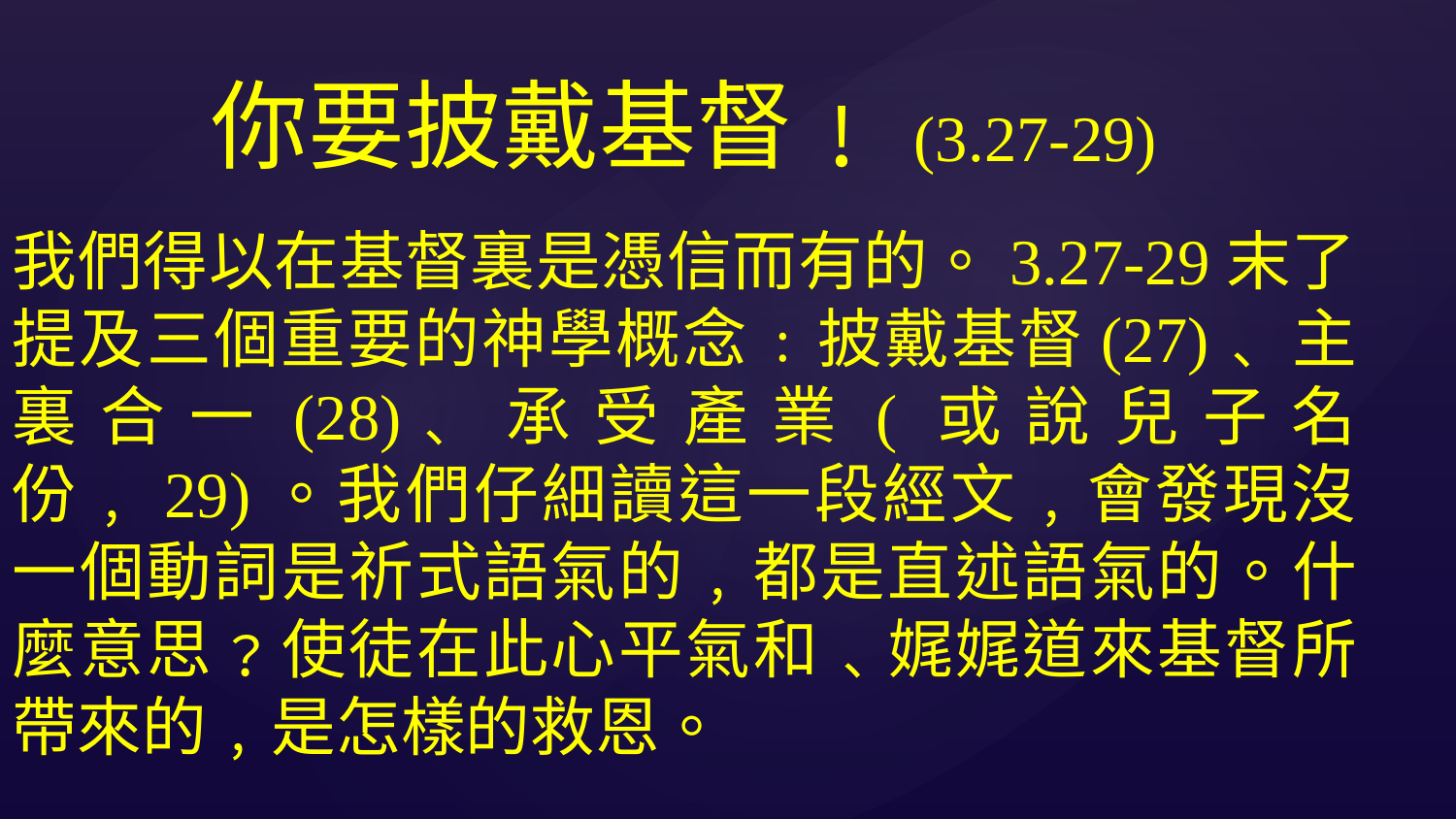

你要披戴基督﹗(3.27-29)

我們得以在基督裏是憑信而有的。3.27-29末了提及三個重要的神學概念﹕披戴基督(27)﹑主裏合一(28)﹑承受產業(或說兒子名份﹐29)。我們仔細讀這一段經文﹐會發現沒一個動詞是祈式語氣的﹐都是直述語氣的。什麼意思﹖使徒在此心平氣和﹑娓娓道來基督所帶來的﹐是怎樣的救恩。